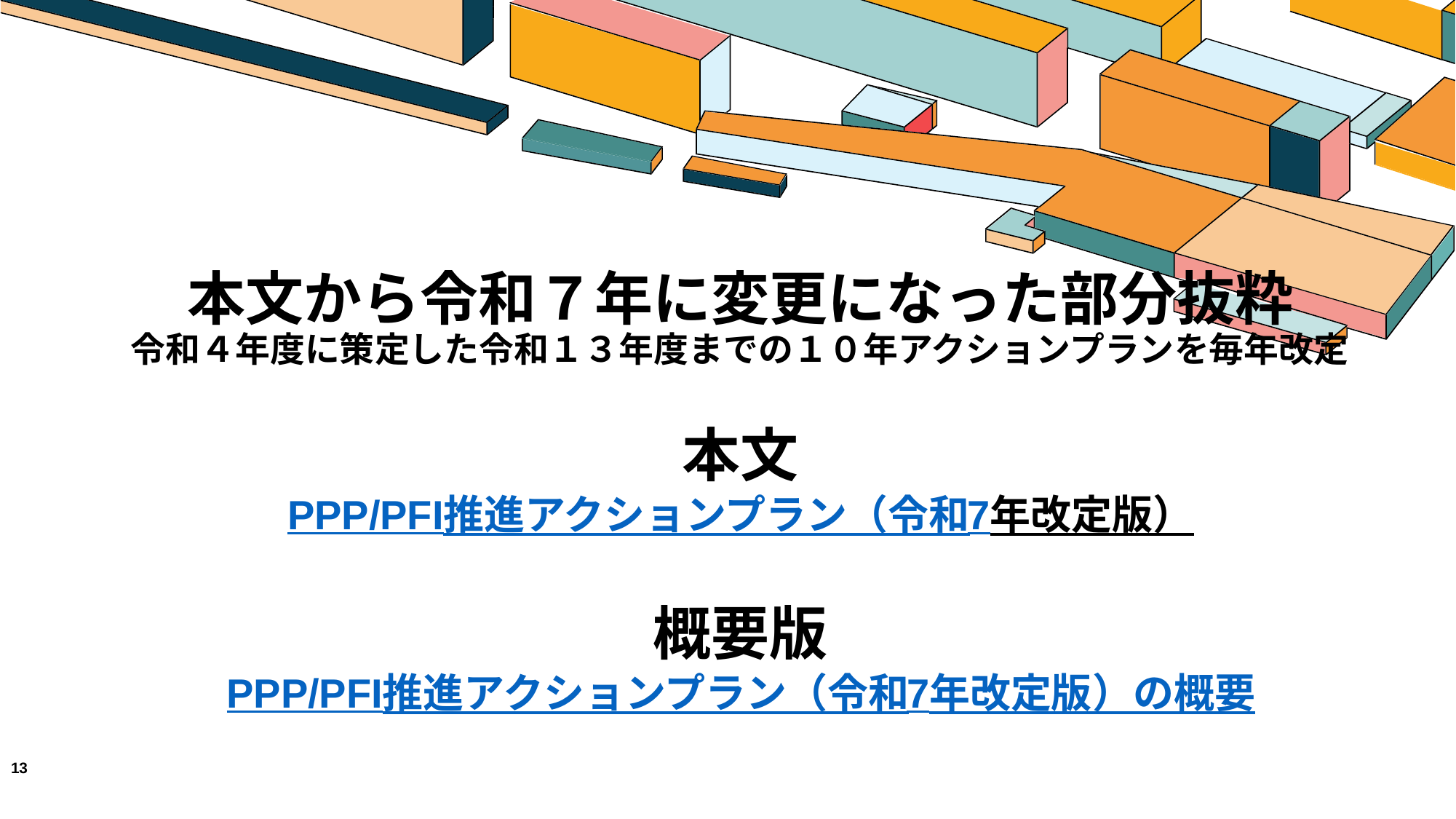

# 本文から令和７年に変更になった部分抜粋 令和４年度に策定した令和１３年度までの１０年アクションプランを毎年改定 本文 PPP/PFI推進アクションプラン（令和7年改定版） 概要版 PPP/PFI推進アクションプラン（令和7年改定版）の概要
13